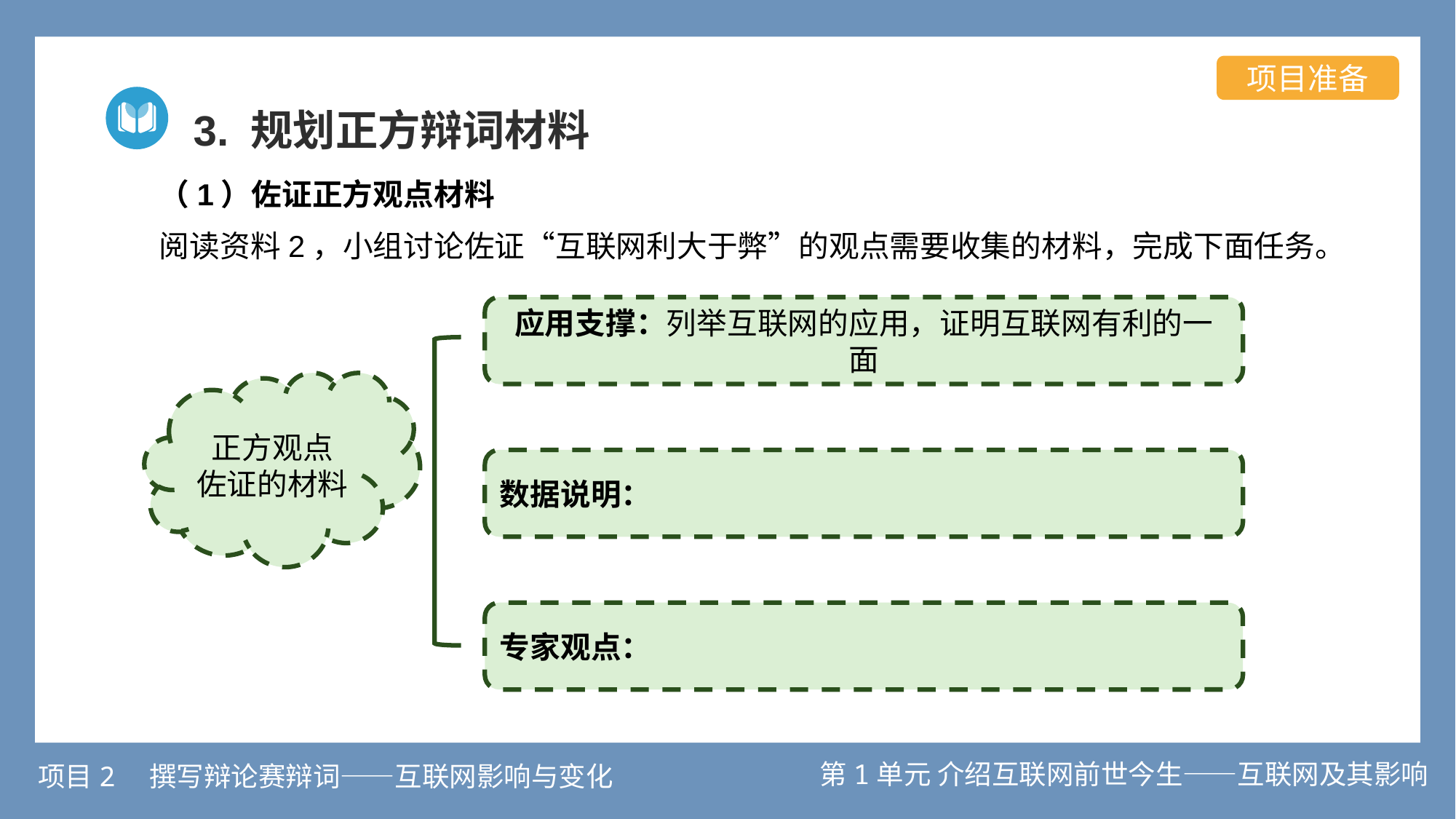

项目准备

3. 规划正方辩词材料

（1）佐证正方观点材料
阅读资料2，小组讨论佐证“互联网利大于弊”的观点需要收集的材料，完成下面任务。
应用支撑：列举互联网的应用，证明互联网有利的一面

正方观点
佐证的材料
数据说明：
专家观点：